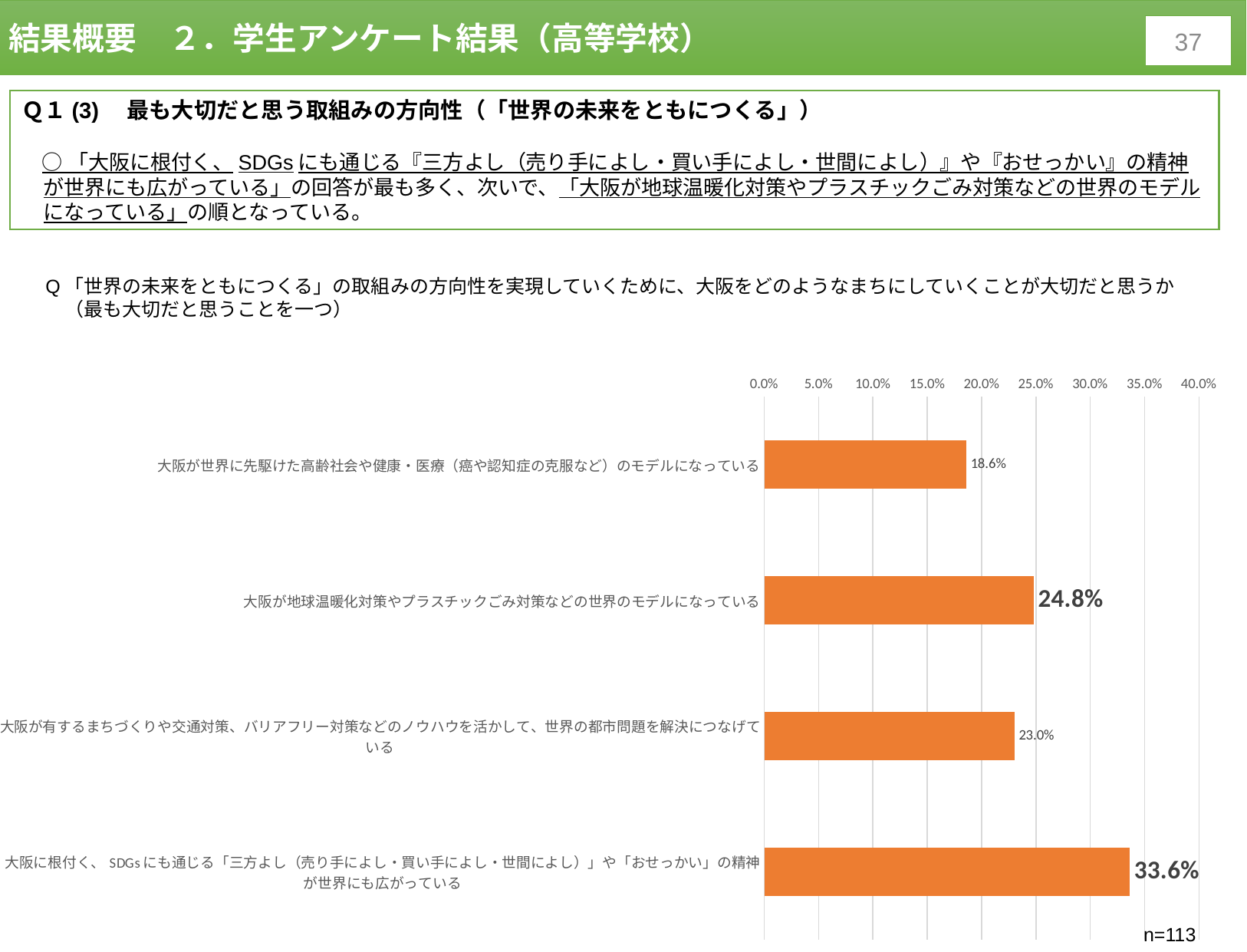

結果概要　２．学生アンケート結果（高等学校）
37
Ｑ１(3)　最も大切だと思う取組みの方向性（「世界の未来をともにつくる」）

　○ 「大阪に根付く、SDGsにも通じる『三方よし（売り手によし・買い手によし・世間によし）』や『おせっかい』の精神が世界にも広がっている」の回答が最も多く、次いで、「大阪が地球温暖化対策やプラスチックごみ対策などの世界のモデルになっている」の順となっている。
Q「世界の未来をともにつくる」の取組みの方向性を実現していくために、大阪をどのようなまちにしていくことが大切だと思うか
　（最も大切だと思うことを一つ）

[unsupported chart]

n=113